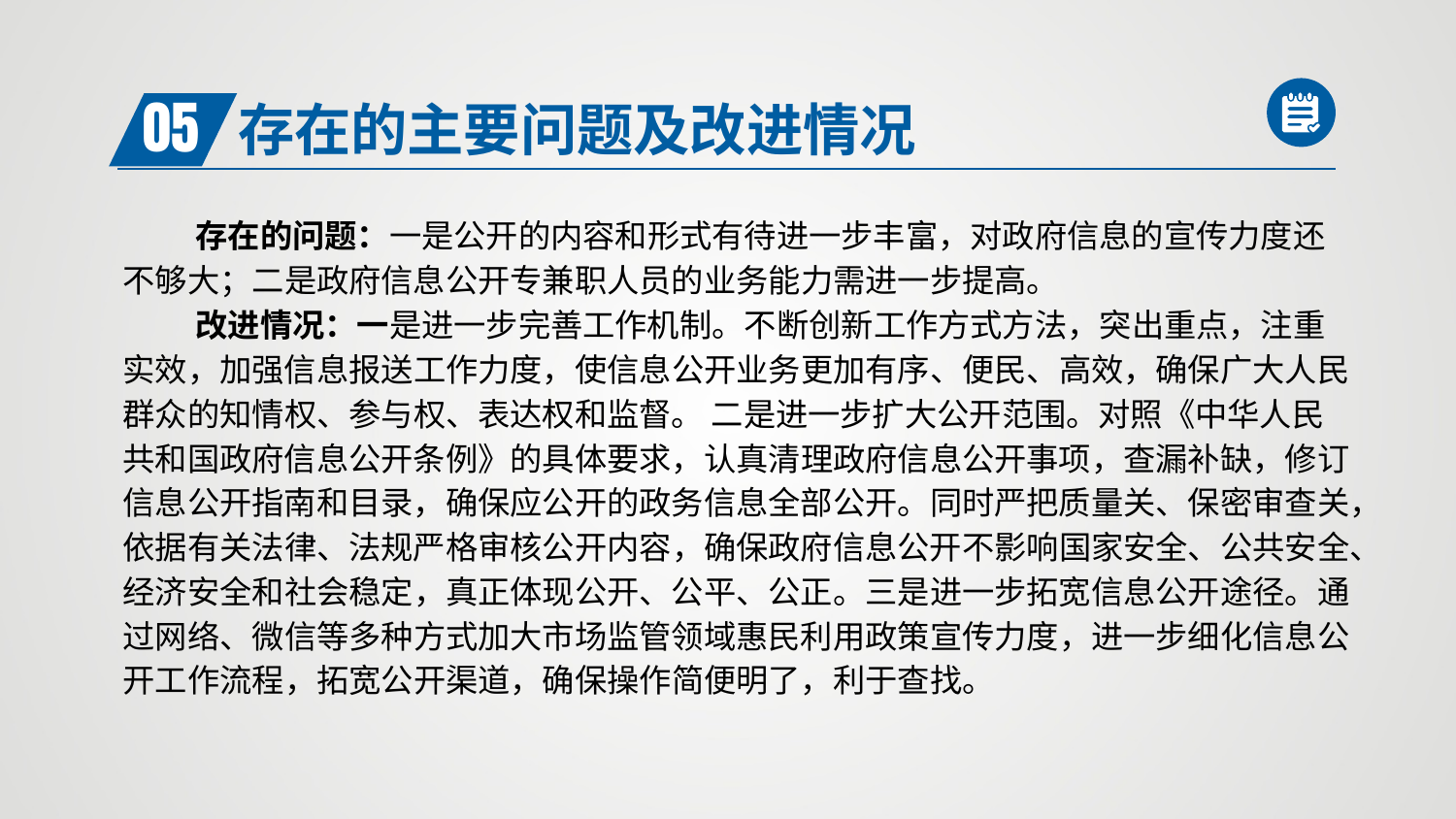

05

存在的主要问题及改进情况
存在的问题：一是公开的内容和形式有待进一步丰富，对政府信息的宣传力度还不够大；二是政府信息公开专兼职人员的业务能力需进一步提高。
改进情况：一是进一步完善工作机制。不断创新工作方式方法，突出重点，注重实效，加强信息报送工作力度，使信息公开业务更加有序、便民、高效，确保广大人民群众的知情权、参与权、表达权和监督。 二是进一步扩大公开范围。对照《中华人民共和国政府信息公开条例》的具体要求，认真清理政府信息公开事项，查漏补缺，修订信息公开指南和目录，确保应公开的政务信息全部公开。同时严把质量关、保密审查关，依据有关法律、法规严格审核公开内容，确保政府信息公开不影响国家安全、公共安全、经济安全和社会稳定，真正体现公开、公平、公正。三是进一步拓宽信息公开途径。通过网络、微信等多种方式加大市场监管领域惠民利用政策宣传力度，进一步细化信息公开工作流程，拓宽公开渠道，确保操作简便明了，利于查找。